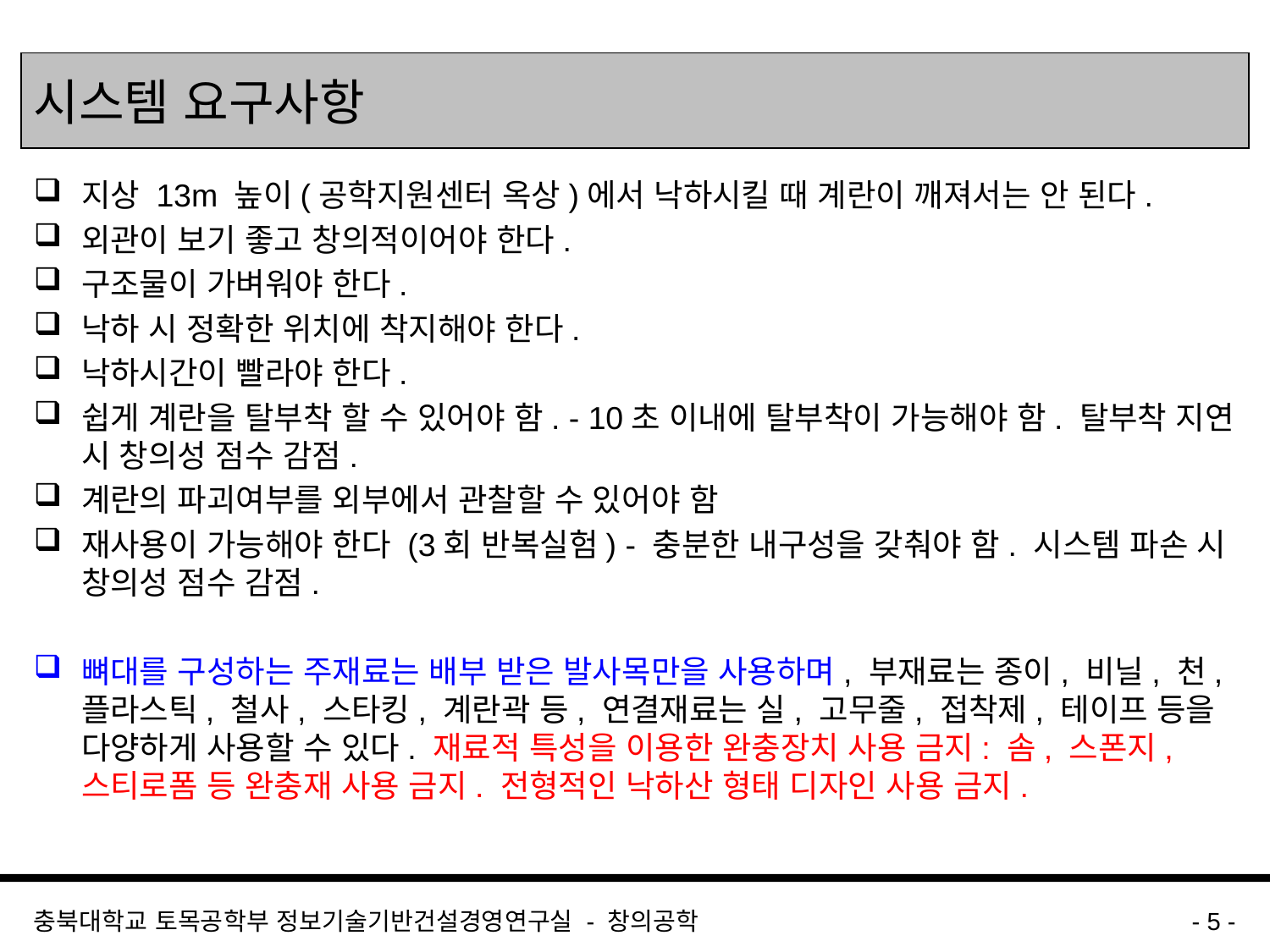

# 시스템 요구사항
지상 13m 높이(공학지원센터 옥상)에서 낙하시킬 때 계란이 깨져서는 안 된다.
외관이 보기 좋고 창의적이어야 한다.
구조물이 가벼워야 한다.
낙하 시 정확한 위치에 착지해야 한다.
낙하시간이 빨라야 한다.
쉽게 계란을 탈부착 할 수 있어야 함. - 10초 이내에 탈부착이 가능해야 함. 탈부착 지연 시 창의성 점수 감점.
계란의 파괴여부를 외부에서 관찰할 수 있어야 함
재사용이 가능해야 한다 (3회 반복실험) - 충분한 내구성을 갖춰야 함. 시스템 파손 시 창의성 점수 감점.

뼈대를 구성하는 주재료는 배부 받은 발사목만을 사용하며, 부재료는 종이, 비닐, 천, 플라스틱, 철사, 스타킹, 계란곽 등, 연결재료는 실, 고무줄, 접착제, 테이프 등을 다양하게 사용할 수 있다. 재료적 특성을 이용한 완충장치 사용 금지: 솜, 스폰지, 스티로폼 등 완충재 사용 금지. 전형적인 낙하산 형태 디자인 사용 금지.
충북대학교 토목공학부 정보기술기반건설경영연구실 - 창의공학
- 5 -